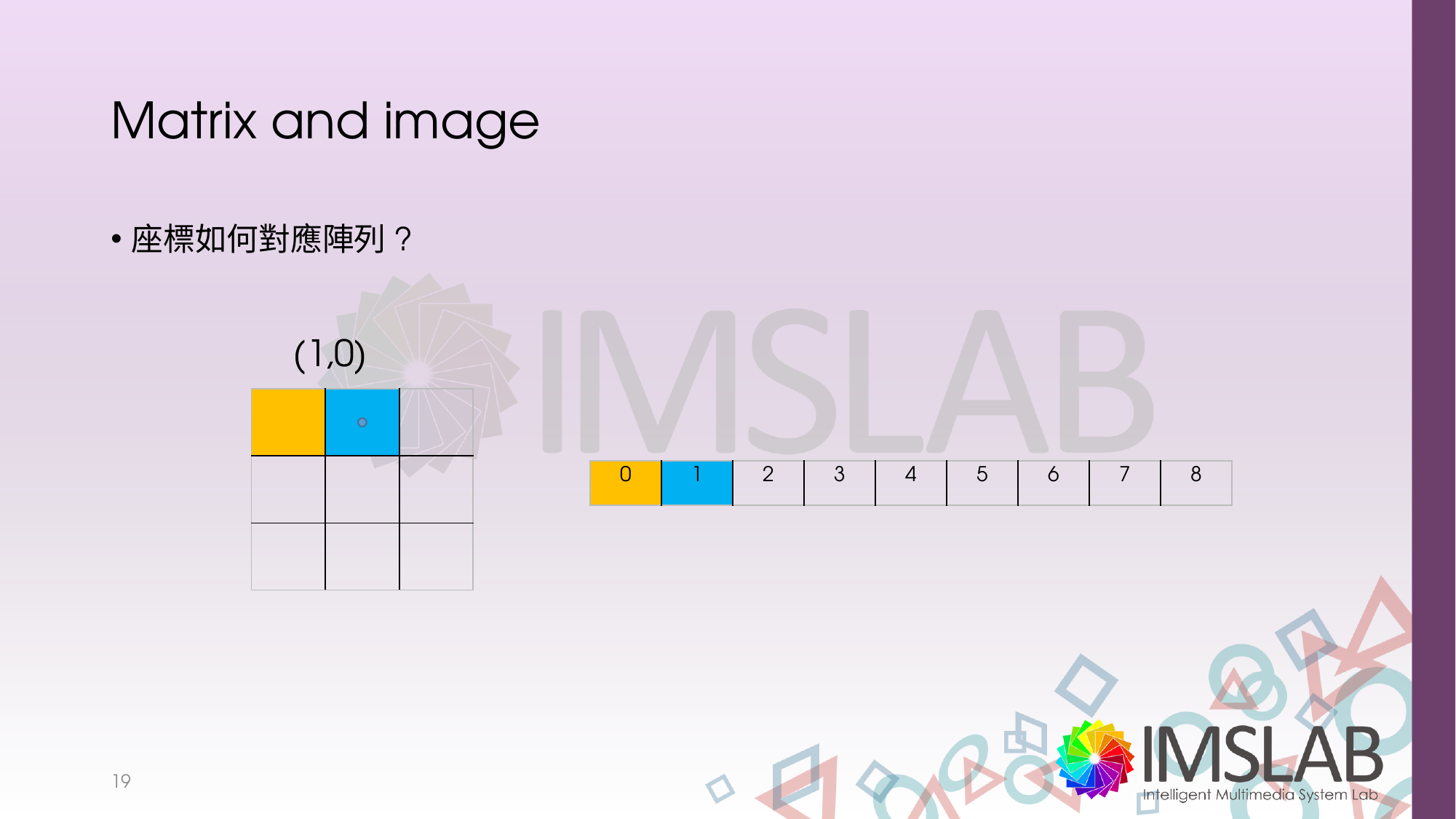

# Matrix and image
座標如何對應陣列?
(1,0)
|  |  |  |
| --- | --- | --- |
|  |  |  |
|  |  |  |

| 0 | 1 | 2 | 3 | 4 | 5 | 6 | 7 | 8 |
| --- | --- | --- | --- | --- | --- | --- | --- | --- |
19